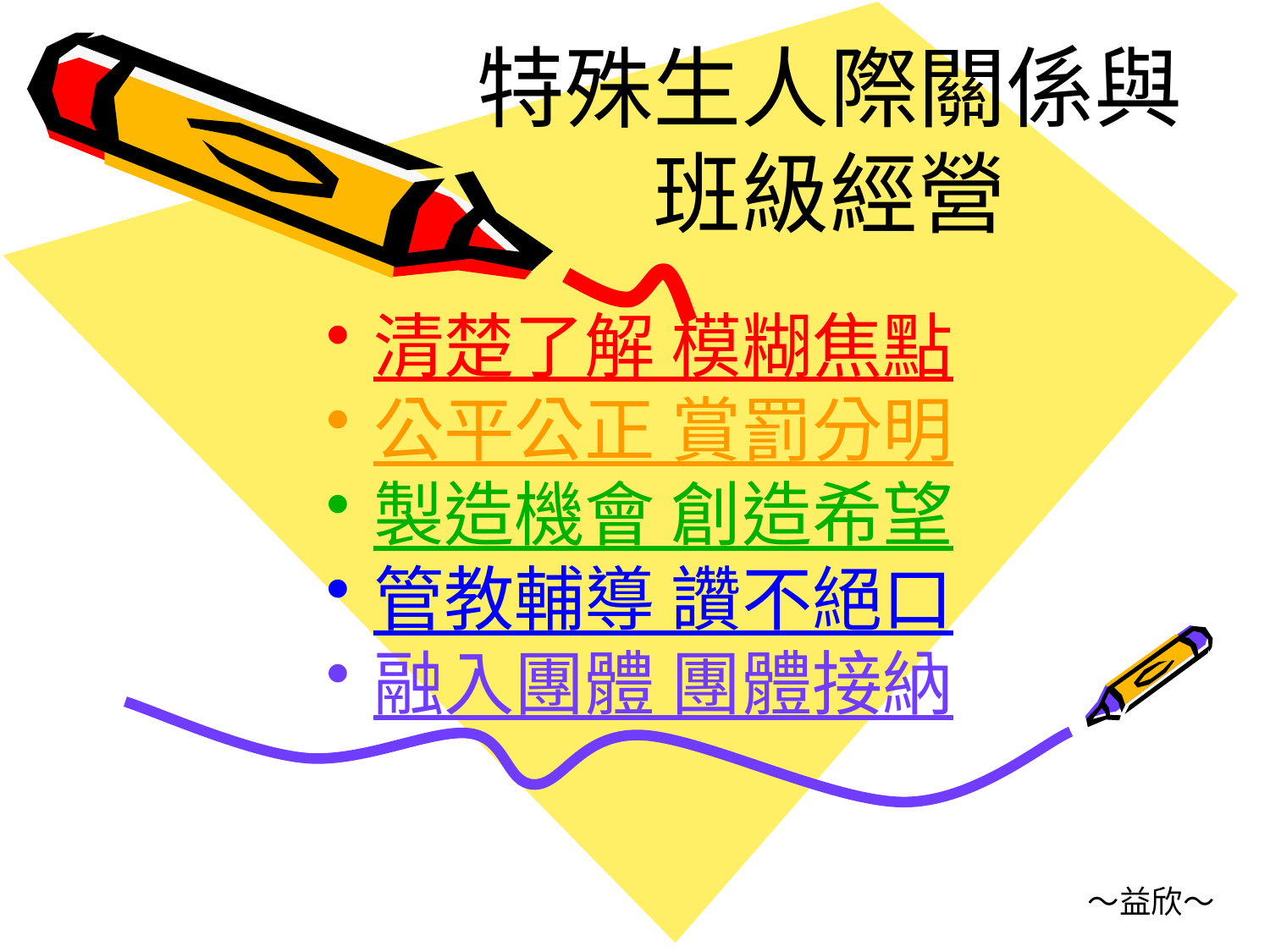

特殊生人際關係與班級經營
清楚了解 模糊焦點
公平公正 賞罰分明
製造機會 創造希望
管教輔導 讚不絕口
融入團體 團體接納
～益欣～